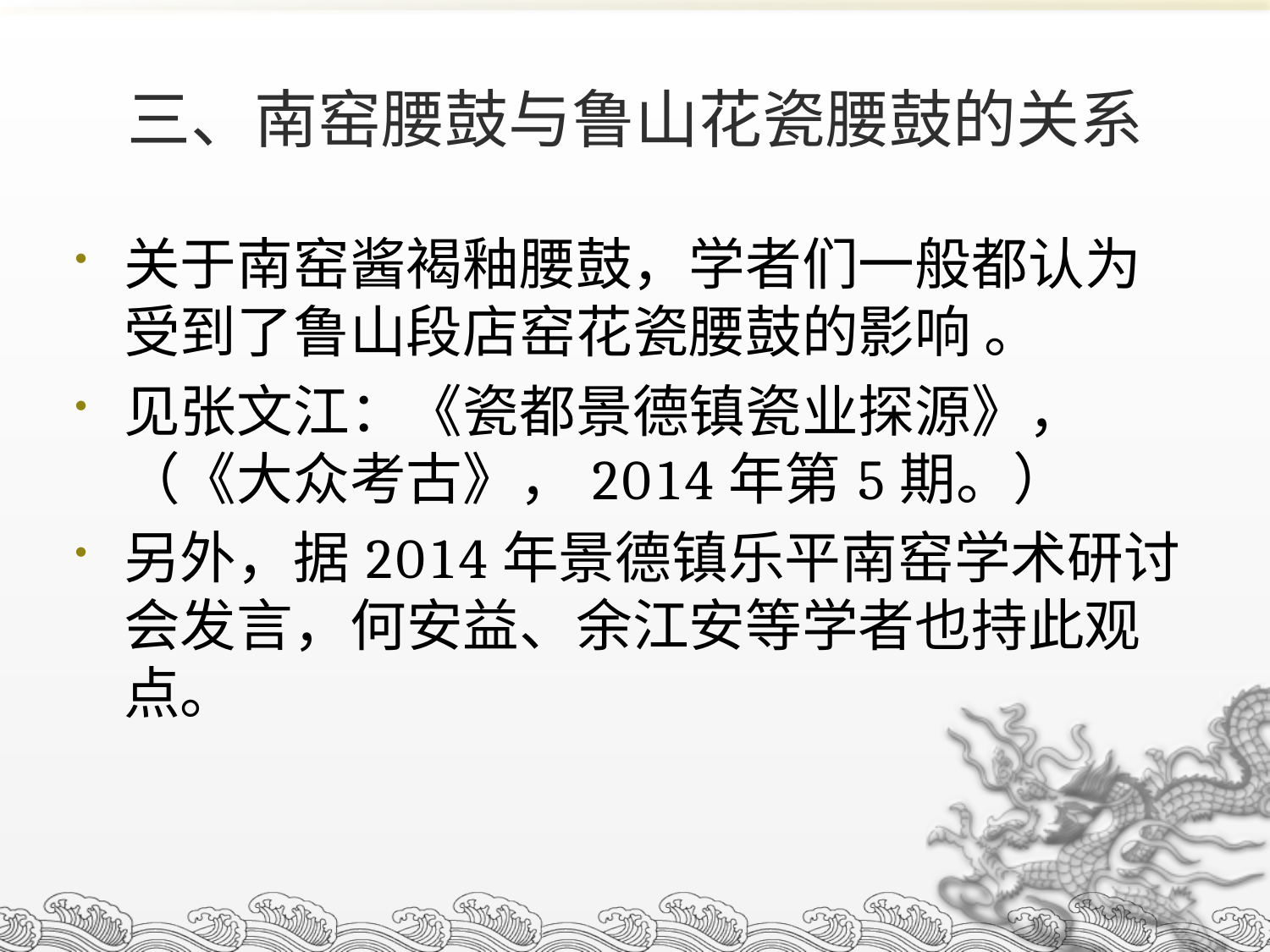

# 三、南窑腰鼓与鲁山花瓷腰鼓的关系
关于南窑酱褐釉腰鼓，学者们一般都认为受到了鲁山段店窑花瓷腰鼓的影响 。
见张文江：《瓷都景德镇瓷业探源》，（《大众考古》，2014年第5期。）
另外，据2014年景德镇乐平南窑学术研讨会发言，何安益、余江安等学者也持此观点。